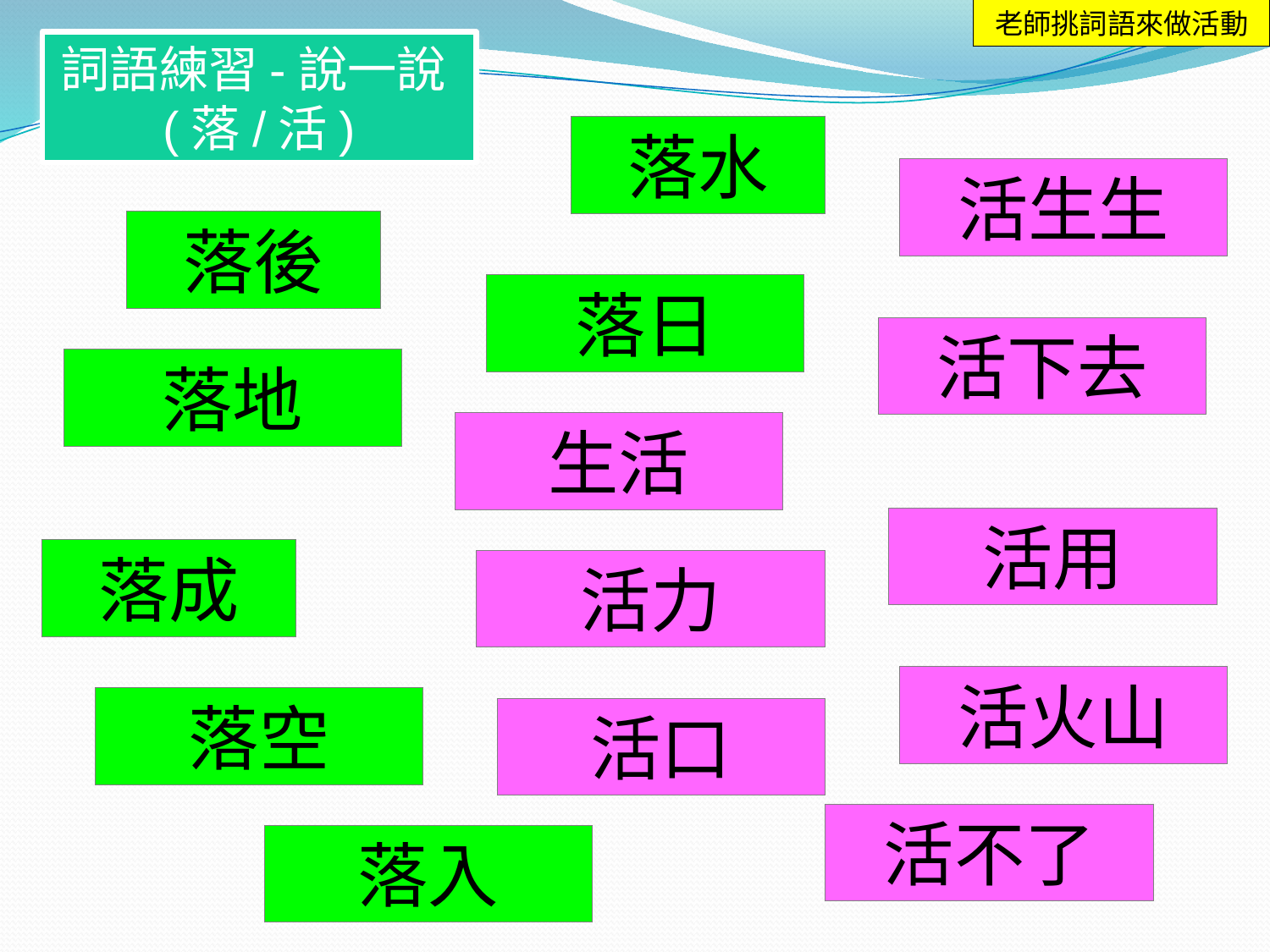

老師挑詞語來做活動
詞語練習-說一說(落/活)
落水
活生生
落後
落日
活下去
落地
生活
活用
落成
活力
活火山
落空
活口
活不了
落入